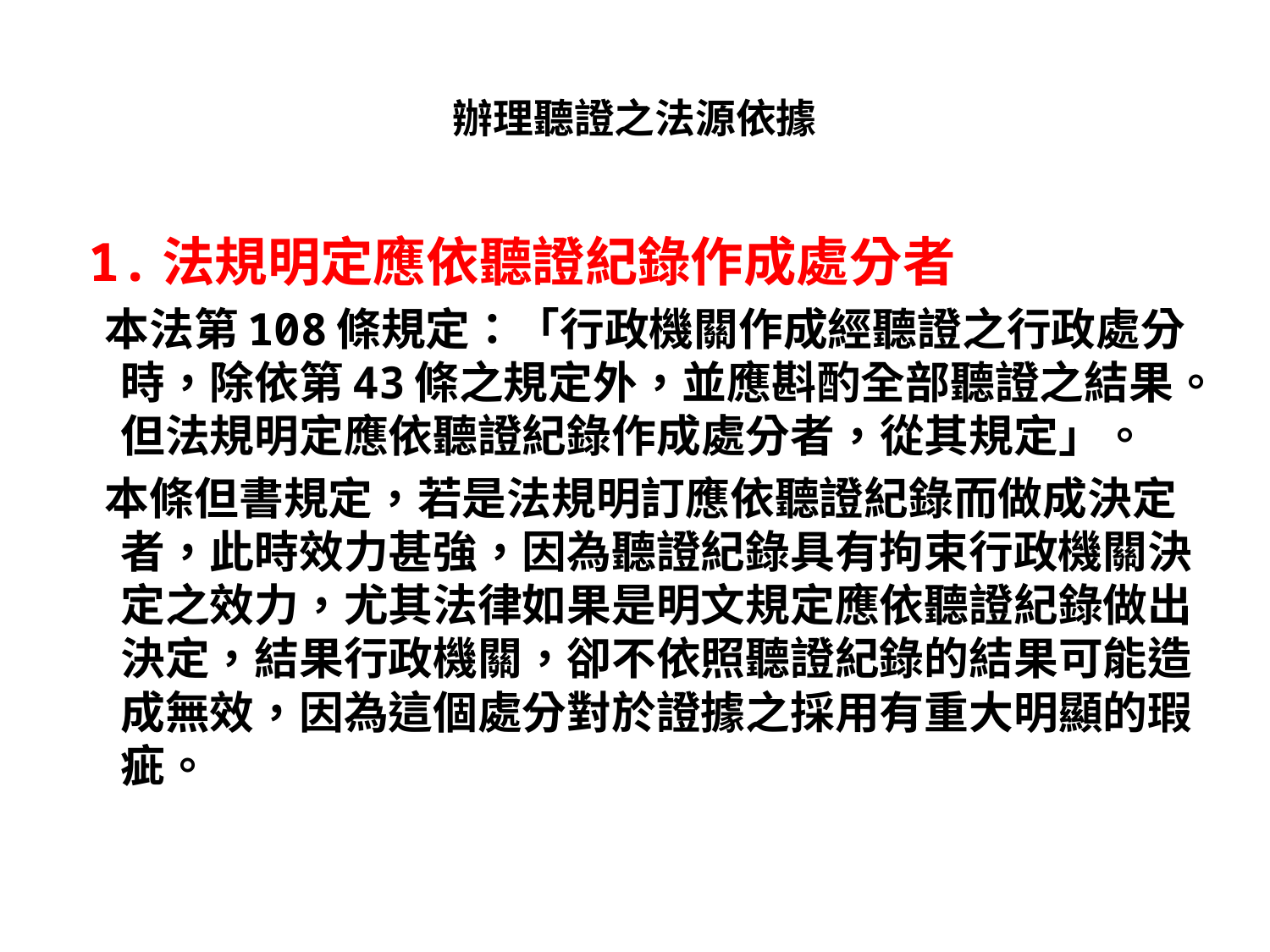

# 辦理聽證之法源依據
 1.法規明定應依聽證紀錄作成處分者
  本法第108條規定：「行政機關作成經聽證之行政處分時，除依第43條之規定外，並應斟酌全部聽證之結果。但法規明定應依聽證紀錄作成處分者，從其規定」。
  本條但書規定，若是法規明訂應依聽證紀錄而做成決定者，此時效力甚強，因為聽證紀錄具有拘束行政機關決定之效力，尤其法律如果是明文規定應依聽證紀錄做出決定，結果行政機關，卻不依照聽證紀錄的結果可能造成無效，因為這個處分對於證據之採用有重大明顯的瑕疵。